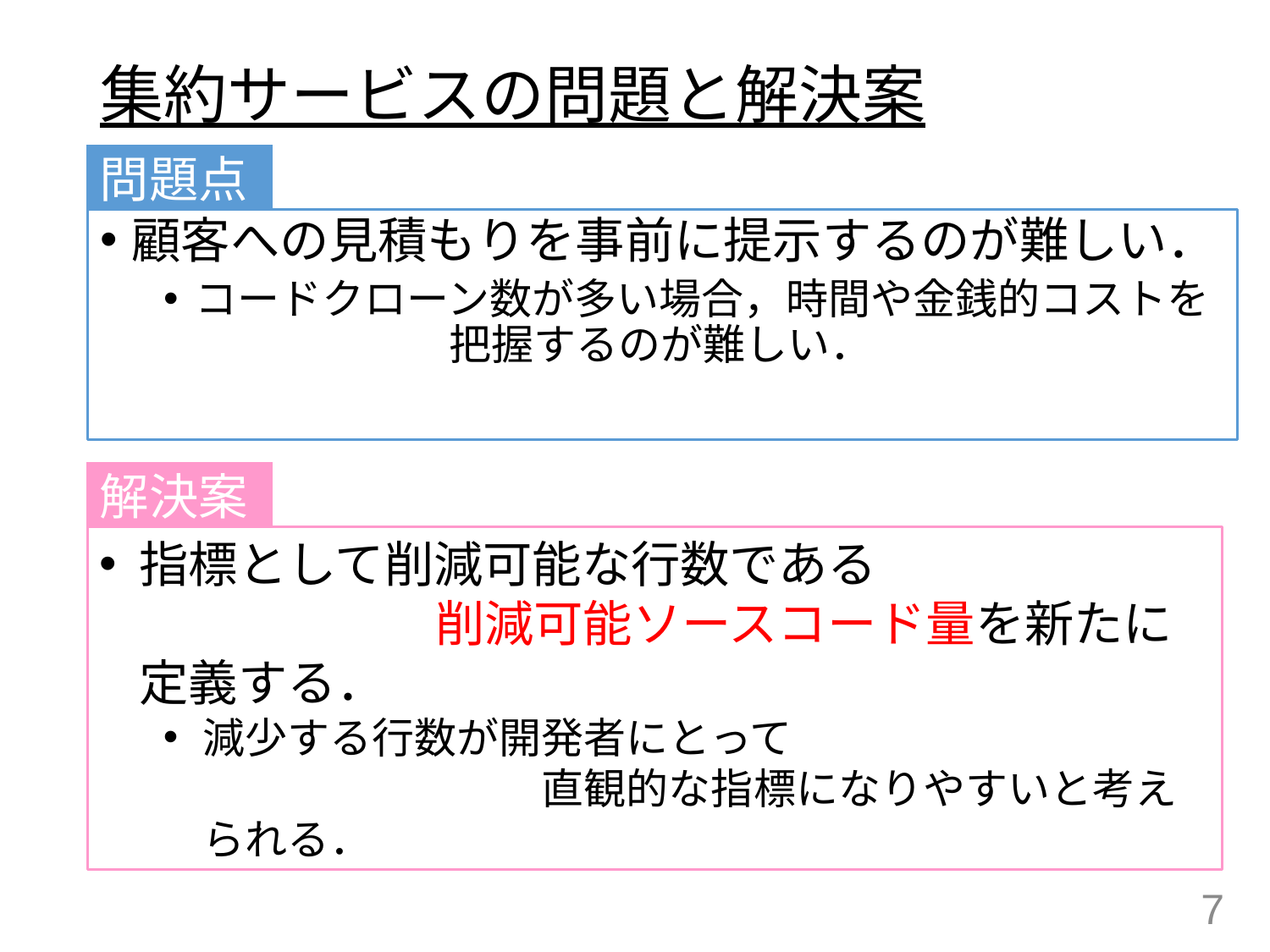

# 集約サービスの問題と解決案
問題点
顧客への見積もりを事前に提示するのが難しい．
コードクローン数が多い場合，時間や金銭的コストを　　　　　　把握するのが難しい．
解決案
指標として削減可能な行数である　　　　　　　　　　　　削減可能ソースコード量を新たに定義する．
減少する行数が開発者にとって　　　　　　　　　　　　　　　　　直観的な指標になりやすいと考えられる．
7